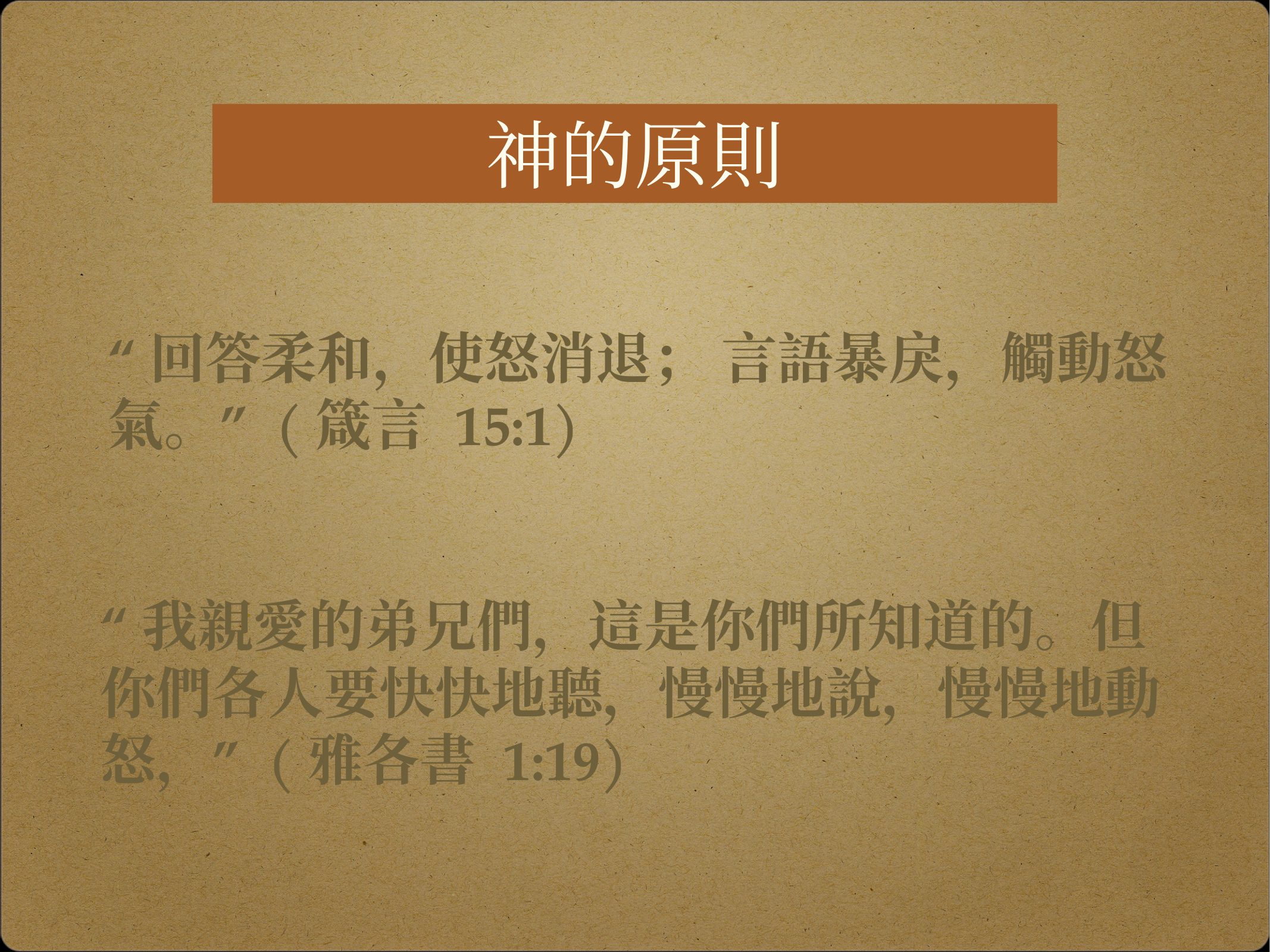

神的原則
“回答柔和，使怒消退； 言語暴戾，觸動怒氣。” (箴言 15:1)
“我親愛的弟兄們，這是你們所知道的。但你們各人要快快地聽，慢慢地說，慢慢地動怒，” (雅各書 1:19)